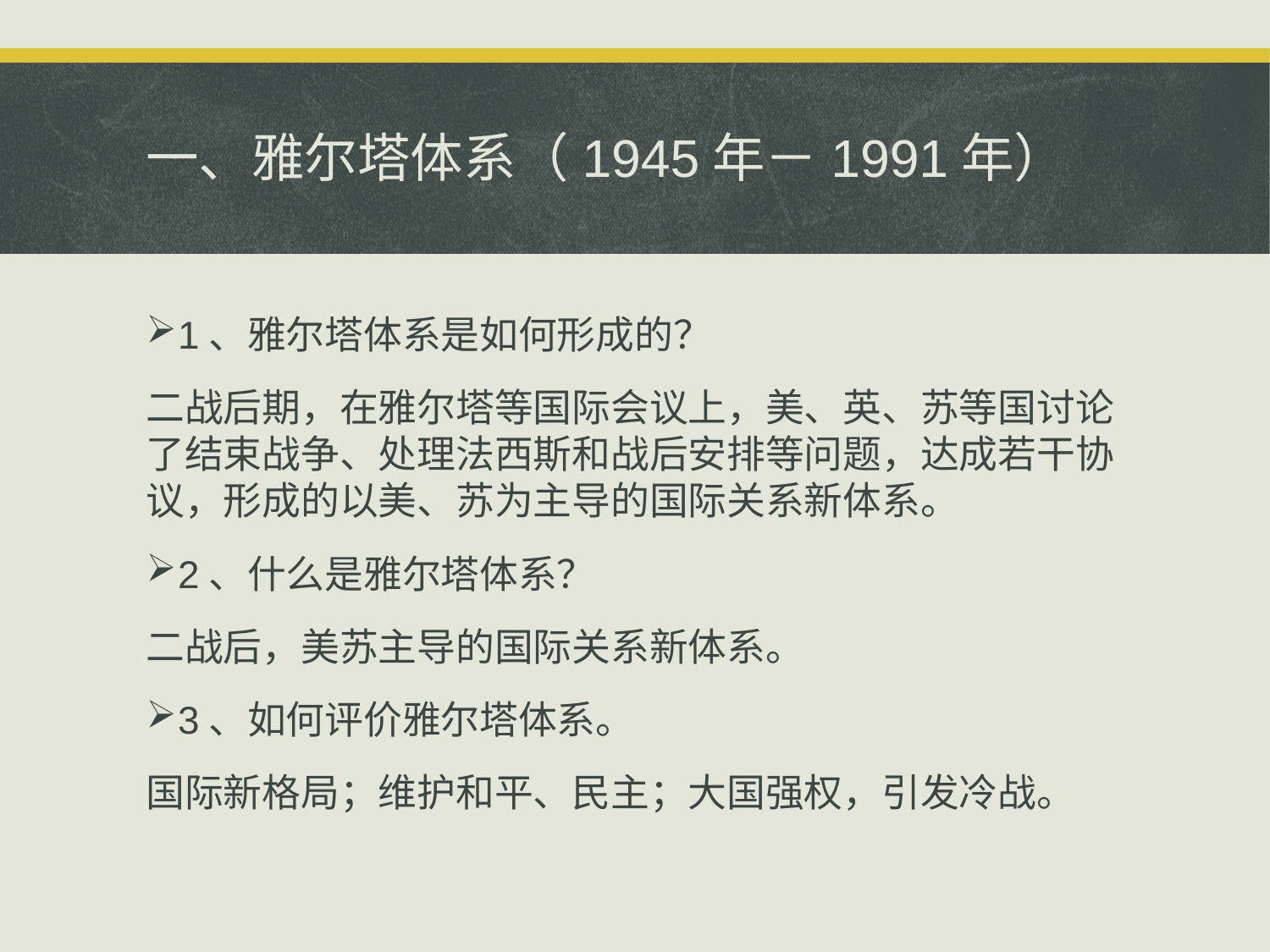

# 一、雅尔塔体系（1945年－1991年）
1、雅尔塔体系是如何形成的？
二战后期，在雅尔塔等国际会议上，美、英、苏等国讨论了结束战争、处理法西斯和战后安排等问题，达成若干协议，形成的以美、苏为主导的国际关系新体系。
2、什么是雅尔塔体系？
二战后，美苏主导的国际关系新体系。
3、如何评价雅尔塔体系。
国际新格局；维护和平、民主；大国强权，引发冷战。